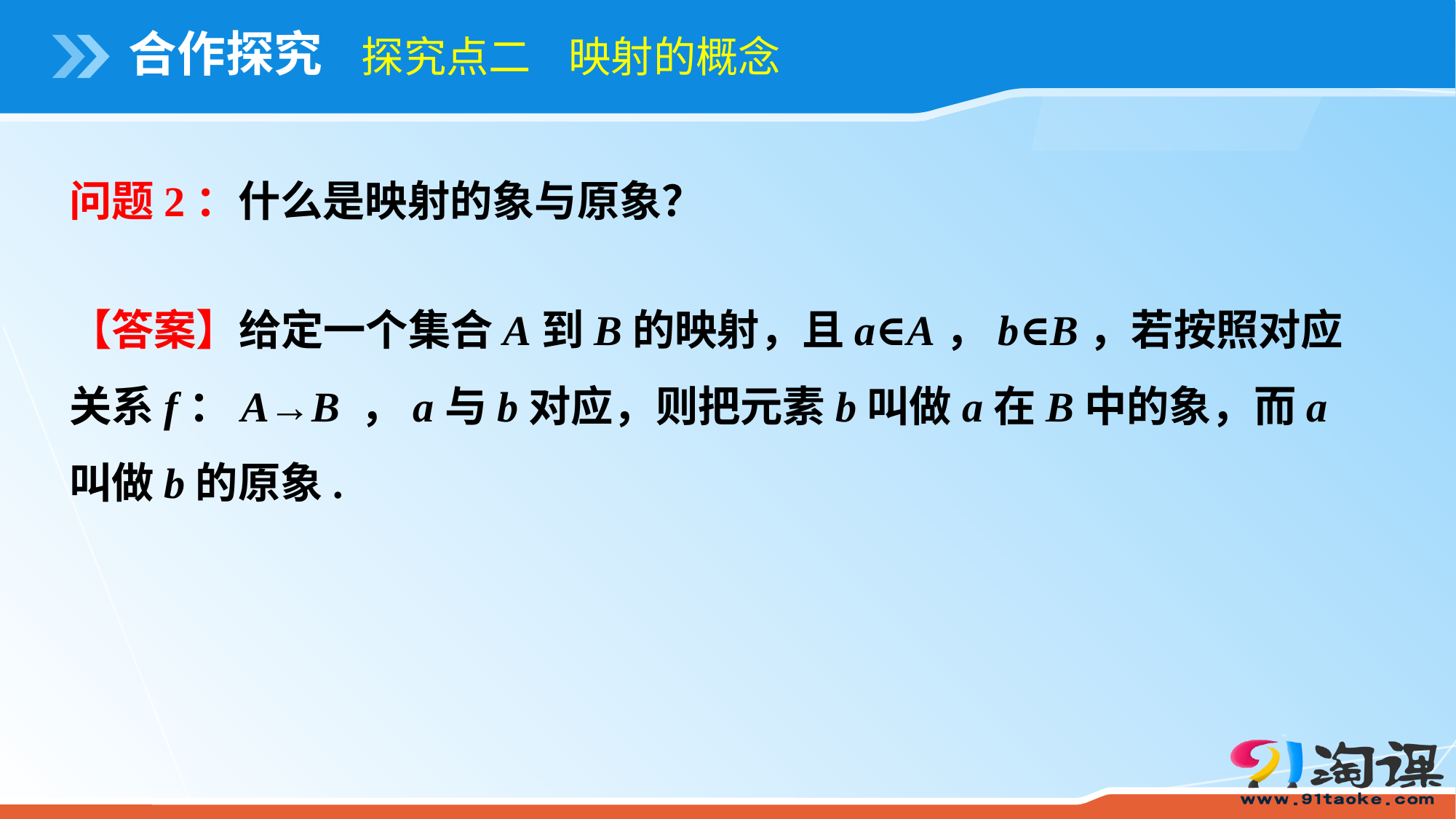

# 合作探究
探究点二    映射的概念
问题2：什么是映射的象与原象？
【答案】给定一个集合A到B的映射，且a∈A，b∈B，若按照对应关系f：A→B ，a与b对应，则把元素b叫做a在B中的象，而a叫做b的原象.